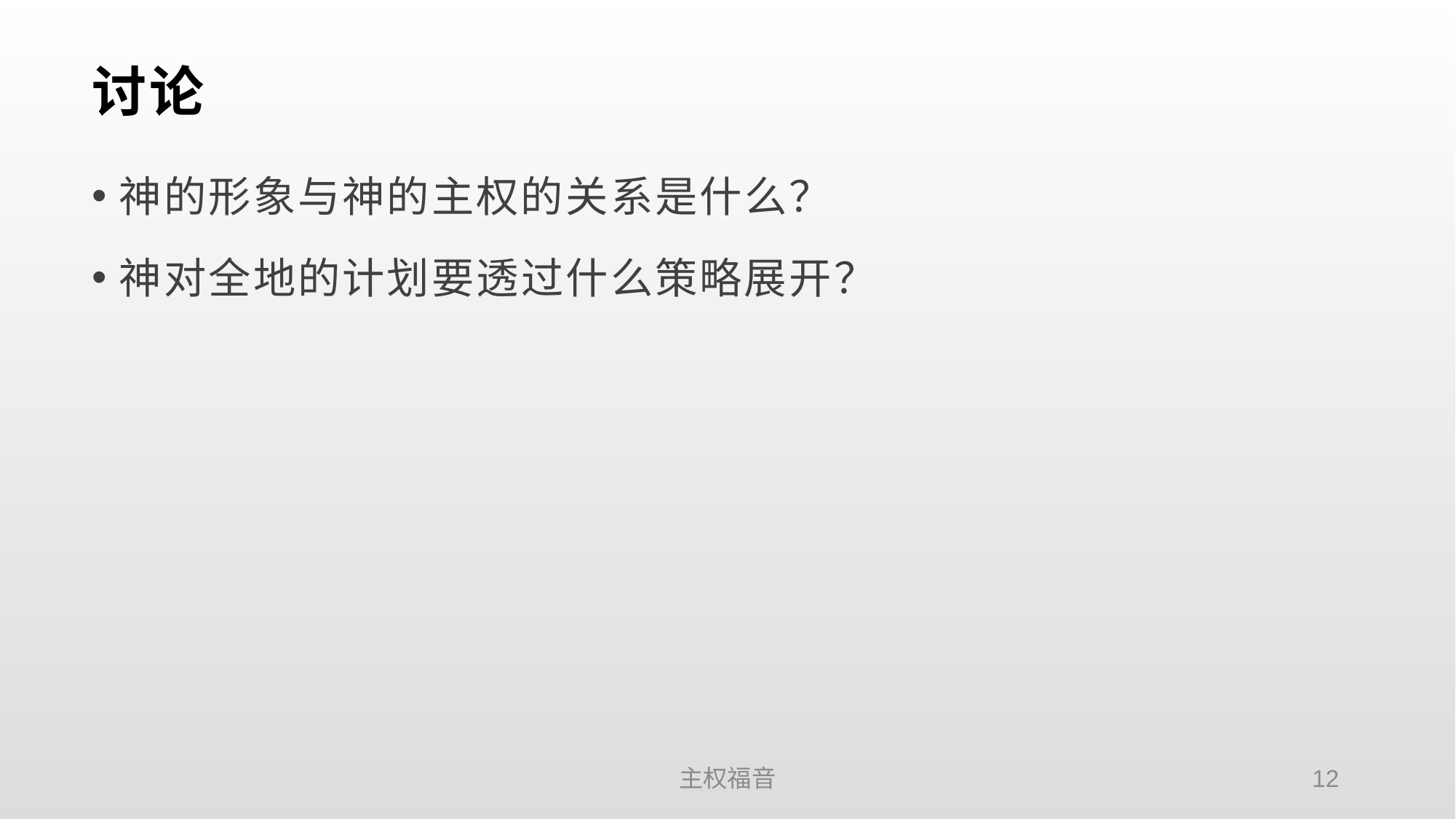

# 讨论
神的形象与神的主权的关系是什么？
神对全地的计划要透过什么策略展开？
主权福音
12